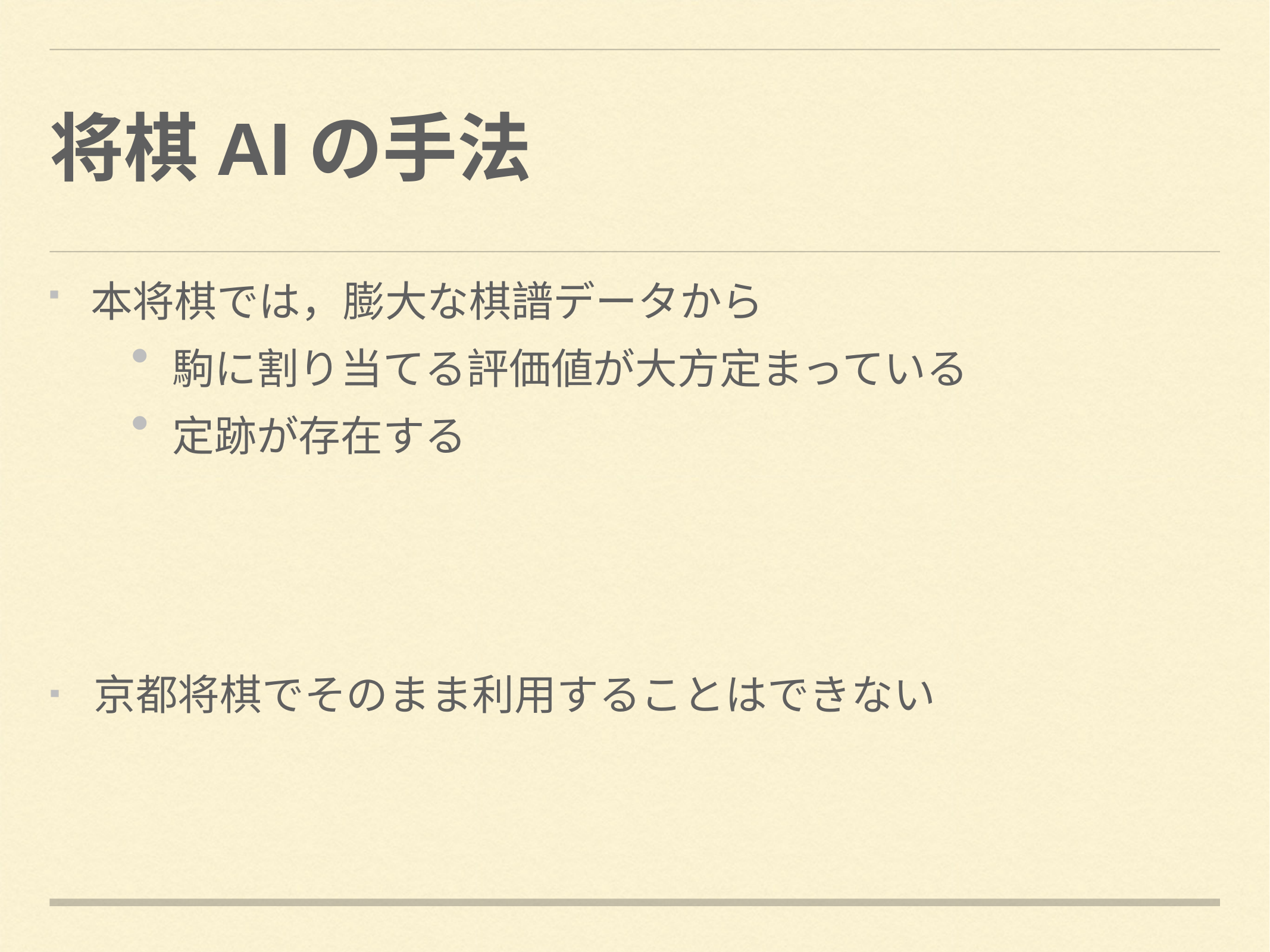

# 将棋AIの手法
本将棋では，膨大な棋譜データから
駒に割り当てる評価値が大方定まっている
定跡が存在する
京都将棋でそのまま利用することはできない